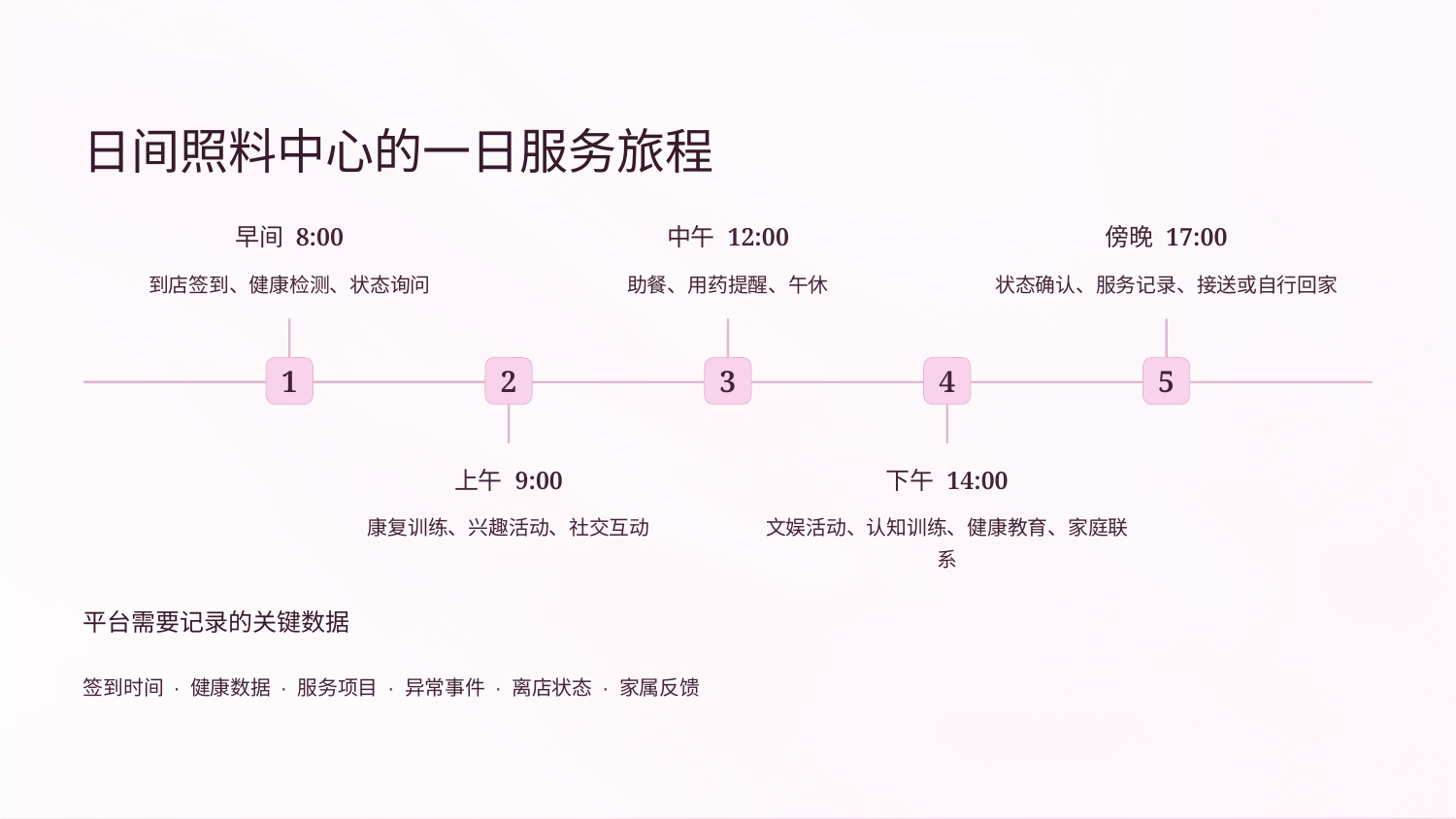

日间照料中心的一日服务旅程
早间 8:00
中午 12:00
傍晚 17:00
到店签到、健康检测、状态询问
助餐、用药提醒、午休
状态确认、服务记录、接送或自行回家

1
2
3
4
5

上午 9:00
下午 14:00
康复训练、兴趣活动、社交互动
文娱活动、认知训练、健康教育、家庭联系
平台需要记录的关键数据
签到时间 · 健康数据 · 服务项目 · 异常事件 · 离店状态 · 家属反馈